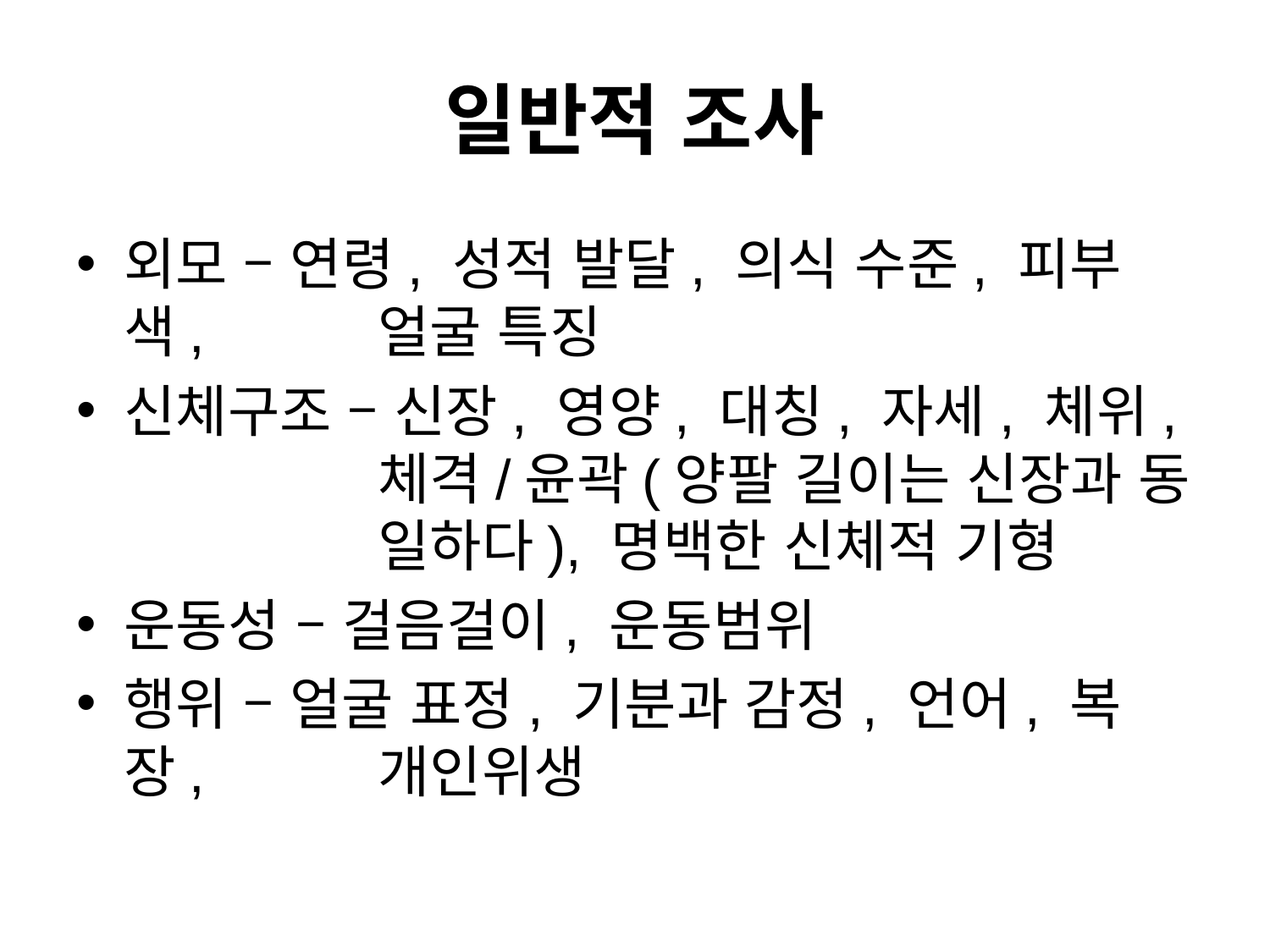

# 일반적 조사
외모 – 연령, 성적 발달, 의식 수준, 피부색, 		얼굴 특징
신체구조 – 신장, 영양, 대칭, 자세, 체위, 		체격/윤곽(양팔 길이는 신장과 동		일하다), 명백한 신체적 기형
운동성 – 걸음걸이, 운동범위
행위 – 얼굴 표정, 기분과 감정, 언어, 복장, 		개인위생